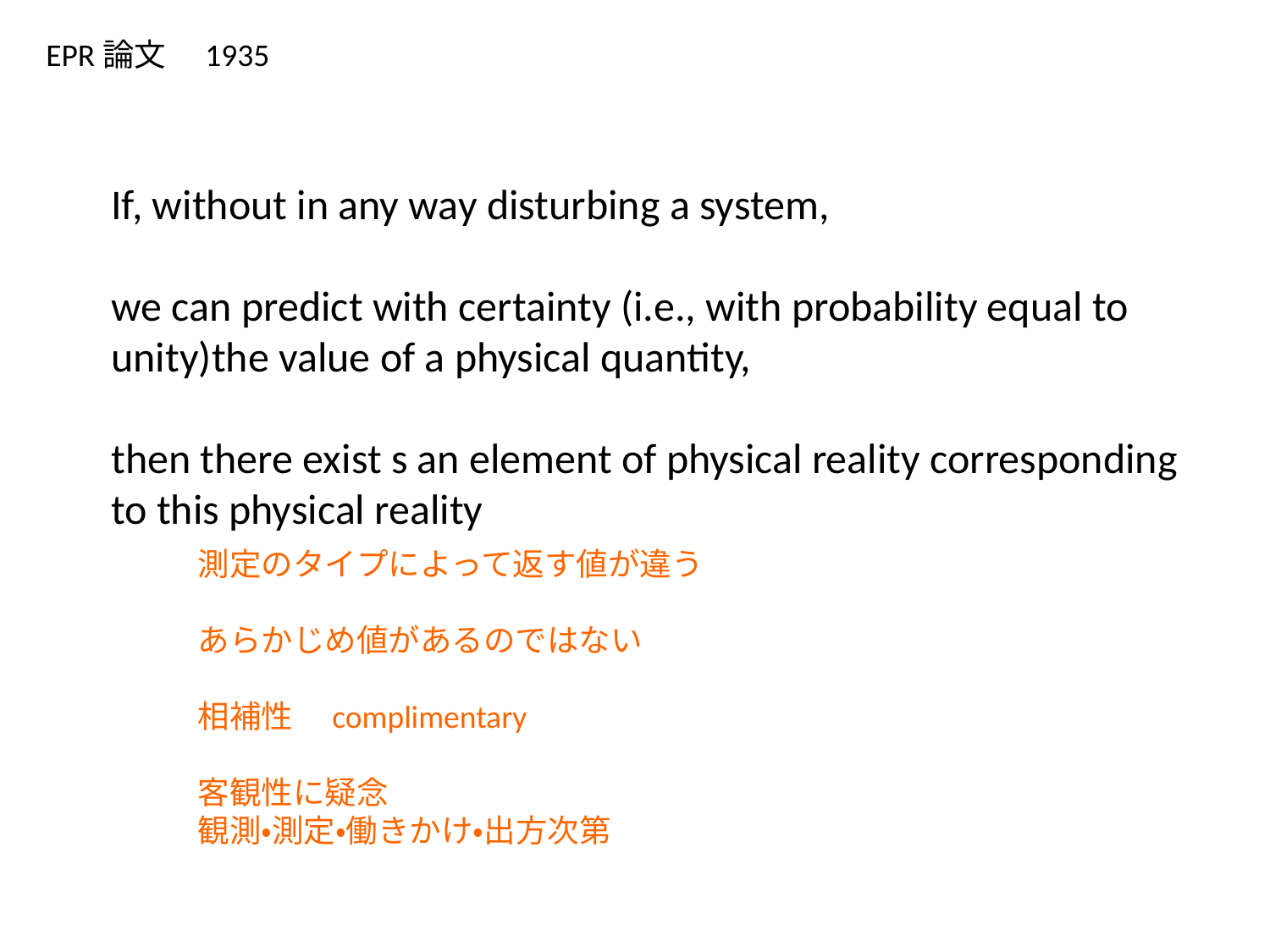

EPR論文　1935
If, without in any way disturbing a system,

we can predict with certainty (i.e., with probability equal to unity)the value of a physical quantity,

then there exist s an element of physical reality corresponding to this physical reality
測定のタイプによって返す値が違う

あらかじめ値があるのではない

相補性　complimentary

客観性に疑念
観測・測定・働きかけ・出方次第